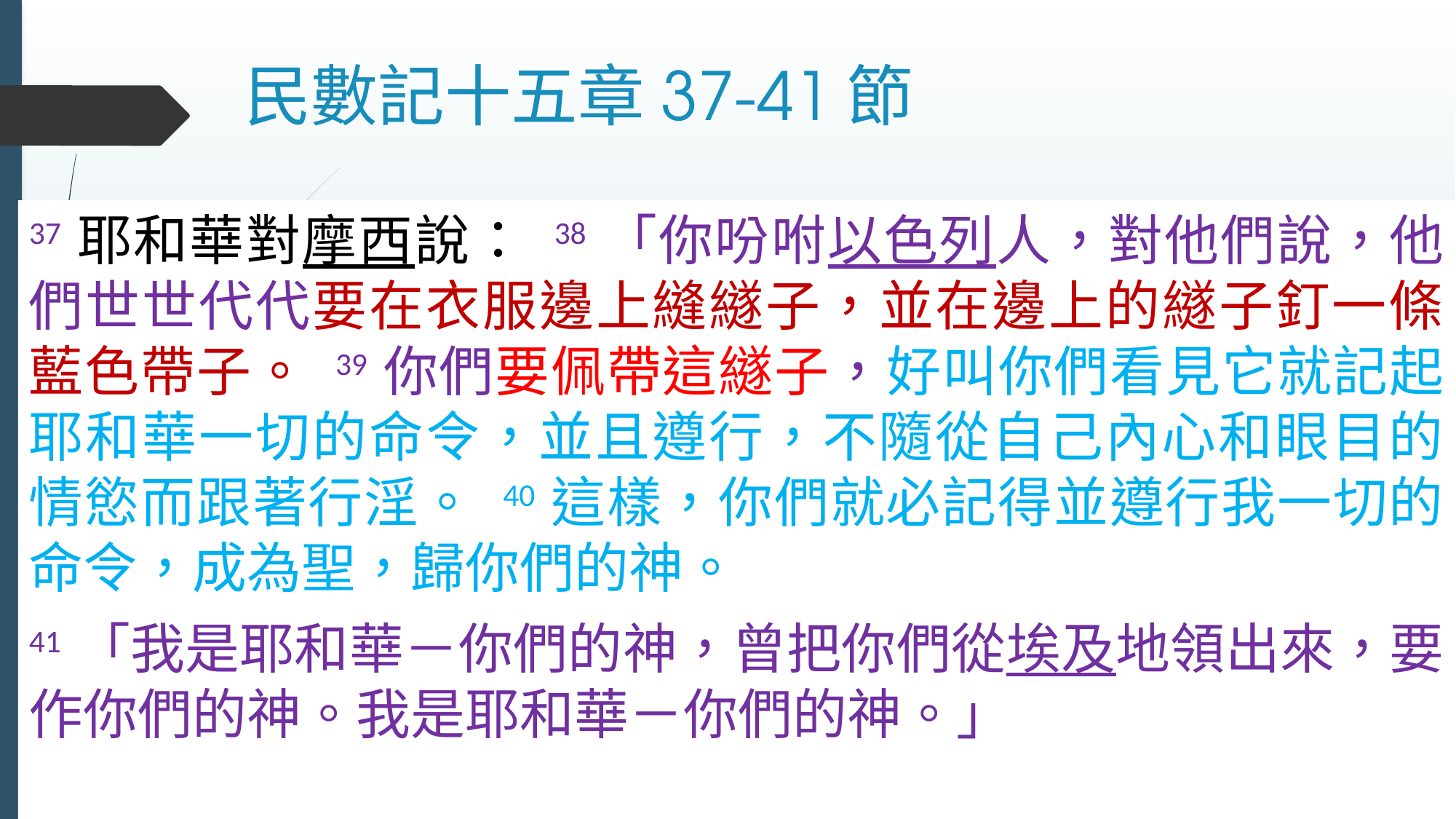

# 民數記十五章37-41節
37 耶和華對摩西說： 38 「你吩咐以色列人，對他們說，他們世世代代要在衣服邊上縫繸子，並在邊上的繸子釘一條藍色帶子。 39 你們要佩帶這繸子，好叫你們看見它就記起耶和華一切的命令，並且遵行，不隨從自己內心和眼目的情慾而跟著行淫。 40 這樣，你們就必記得並遵行我一切的命令，成為聖，歸你們的神。
41 「我是耶和華－你們的神，曾把你們從埃及地領出來，要作你們的神。我是耶和華－你們的神。」